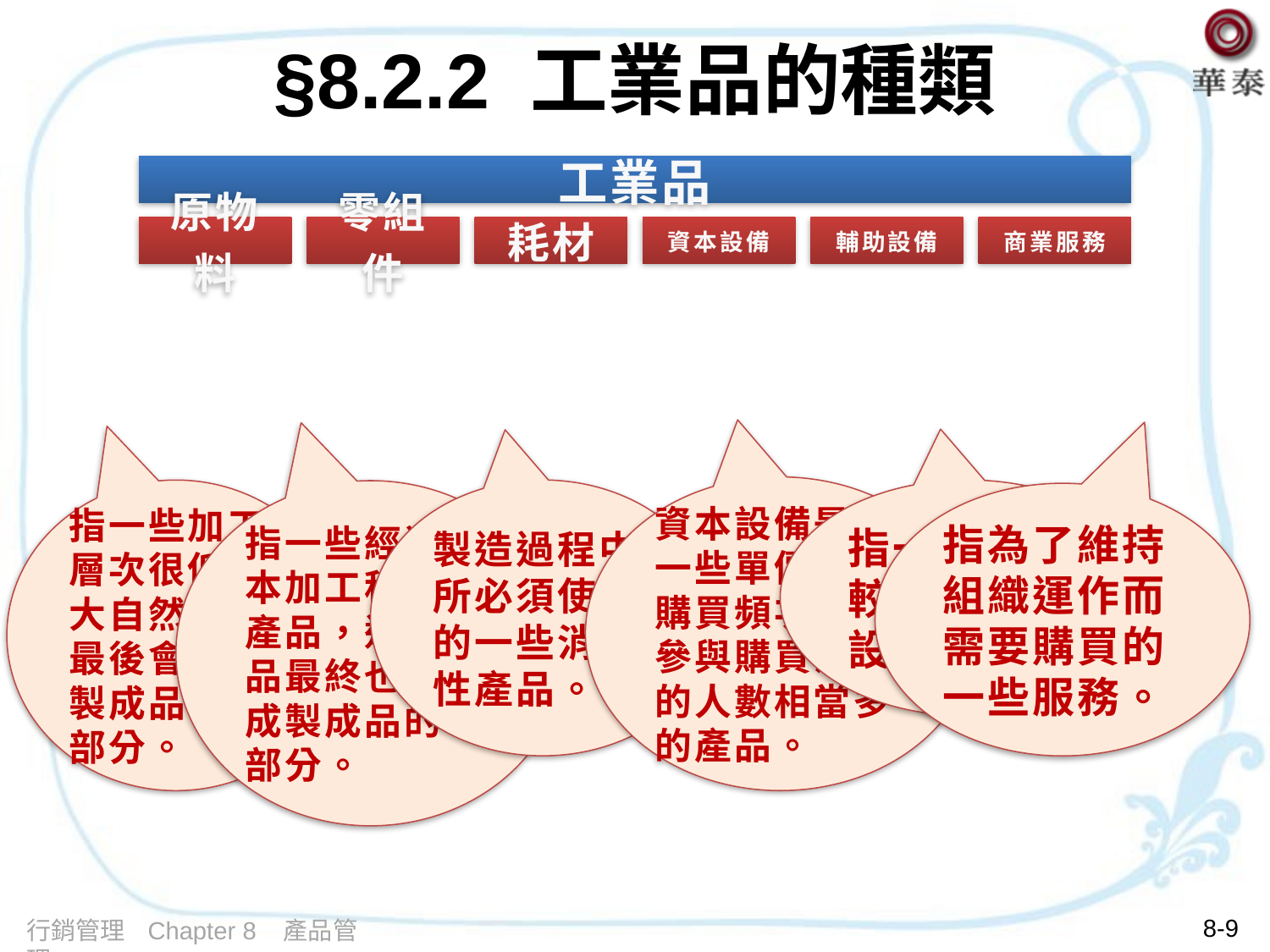

# §8.2.2 工業品的種類
工業品
原物料
零組件
耗材
商業服務
資本設備
輔助設備
資本設備是指一些單價高、購買頻次低、參與購買決策的人數相當多的產品。
指一些加工層次很低的大自然產品，最後會變成製成品的一部分。
製造過程中所必須使用的一些消耗性產品。
指一些單價較低的生產設備。
指一些經過基本加工程序的產品，這些產品最終也會變成製成品的一部分。
指為了維持組織運作而需要購買的一些服務。
8-9
行銷管理   Chapter 8   產品管理